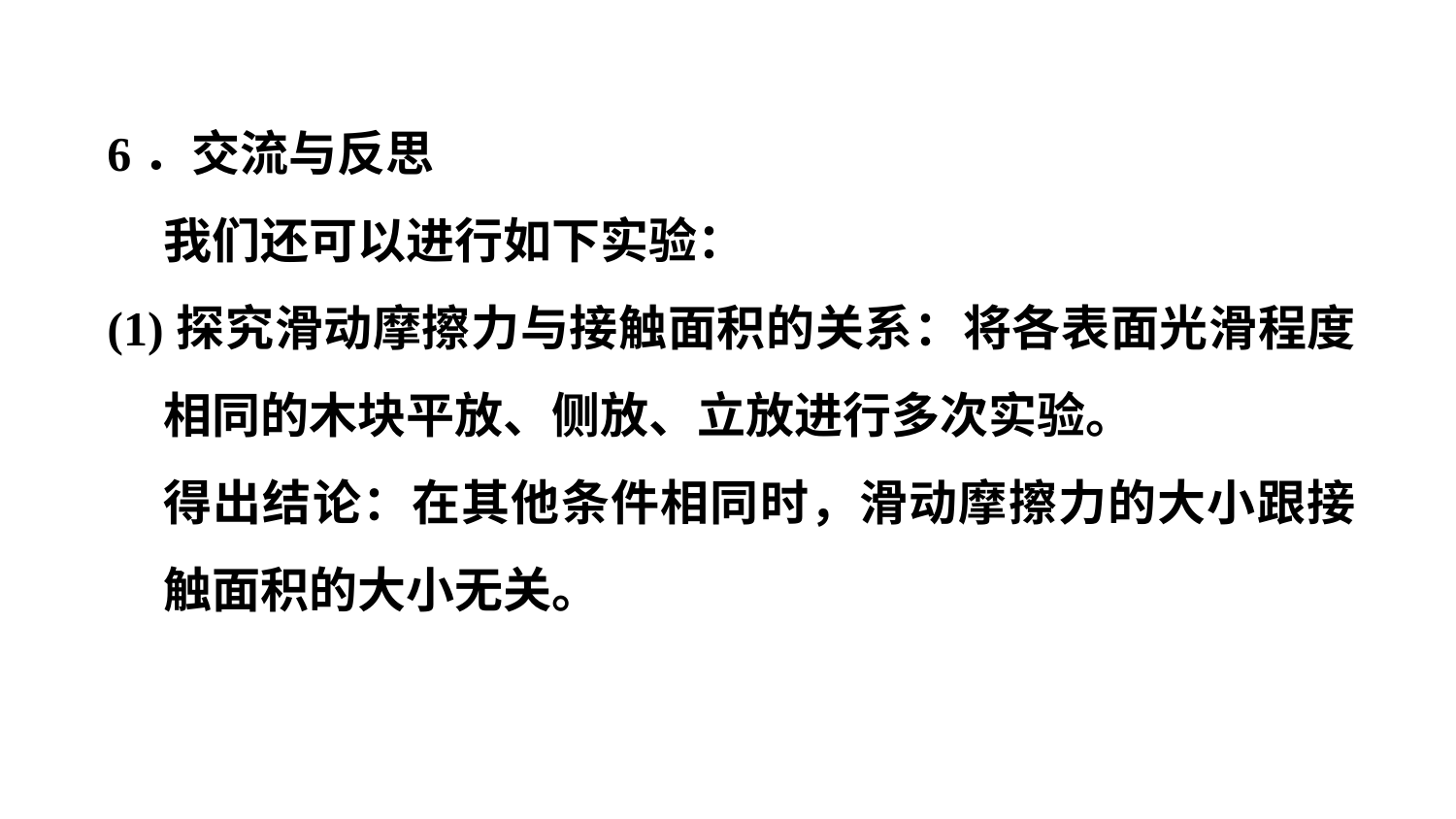

6．交流与反思
我们还可以进行如下实验：
(1)探究滑动摩擦力与接触面积的关系：将各表面光滑程度相同的木块平放、侧放、立放进行多次实验。
得出结论：在其他条件相同时，滑动摩擦力的大小跟接触面积的大小无关。